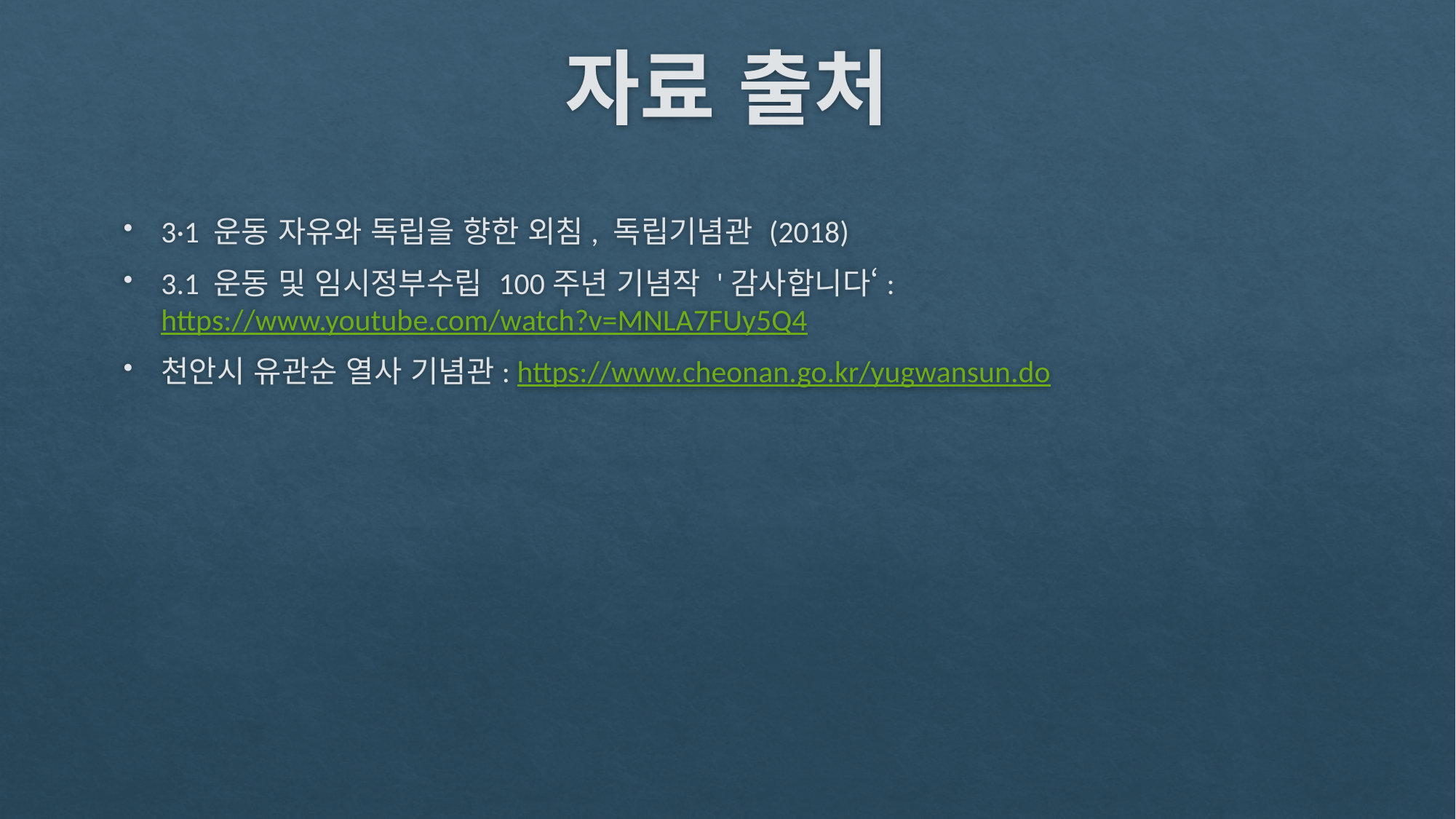

# 자료 출처
3·1 운동 자유와 독립을 향한 외침, 독립기념관 (2018)
3.1 운동 및 임시정부수립 100주년 기념작 '감사합니다‘: https://www.youtube.com/watch?v=MNLA7FUy5Q4
천안시 유관순 열사 기념관: https://www.cheonan.go.kr/yugwansun.do